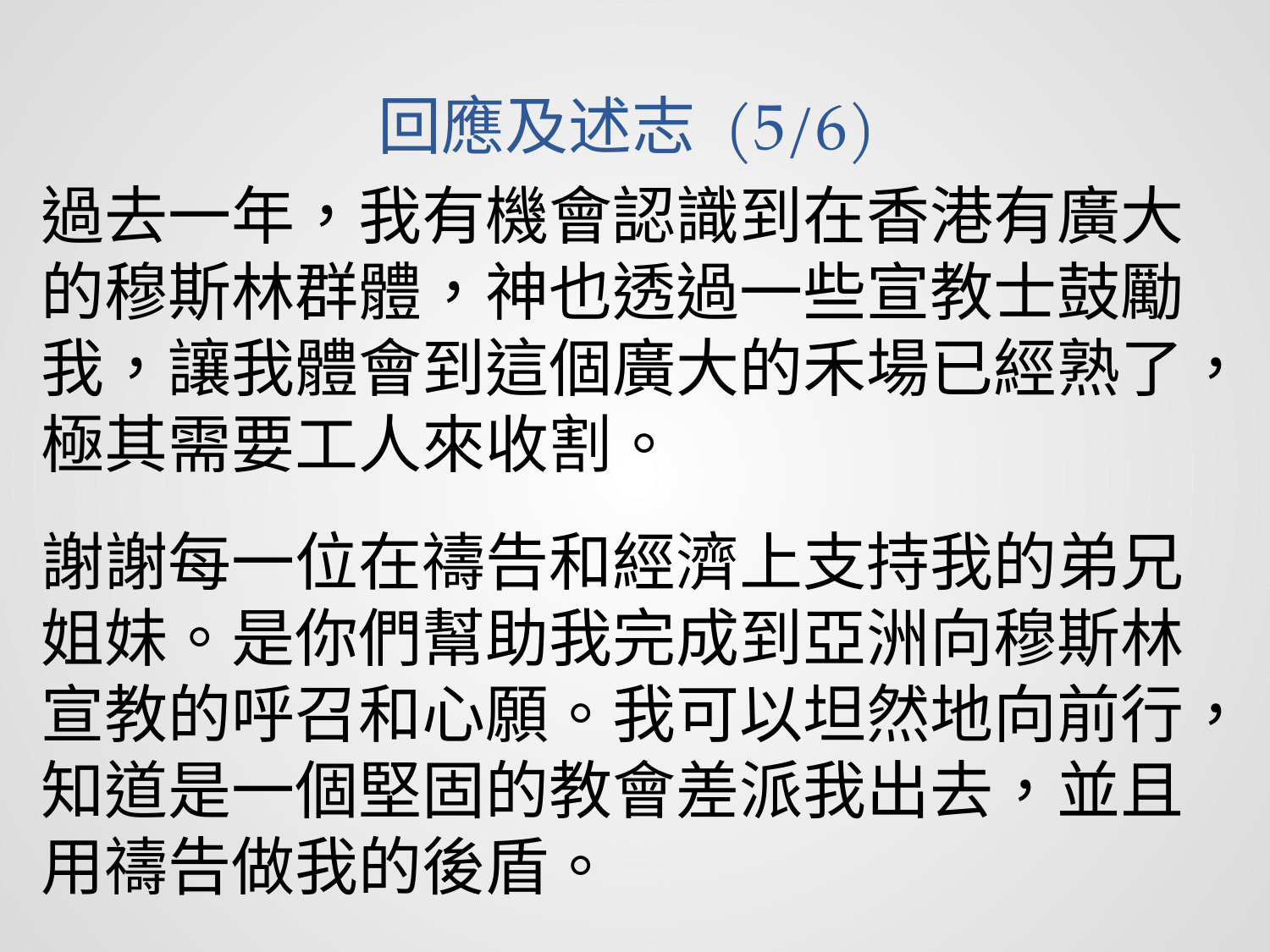

# 回應及述志 (5/6)
過去一年，我有機會認識到在香港有廣大的穆斯林群體，神也透過一些宣教士鼓勵我，讓我體會到這個廣大的禾場已經熟了，極其需要工人來收割。

謝謝每一位在禱告和經濟上支持我的弟兄姐妹。是你們幫助我完成到亞洲向穆斯林宣教的呼召和心願。我可以坦然地向前行，知道是一個堅固的教會差派我出去，並且用禱告做我的後盾。